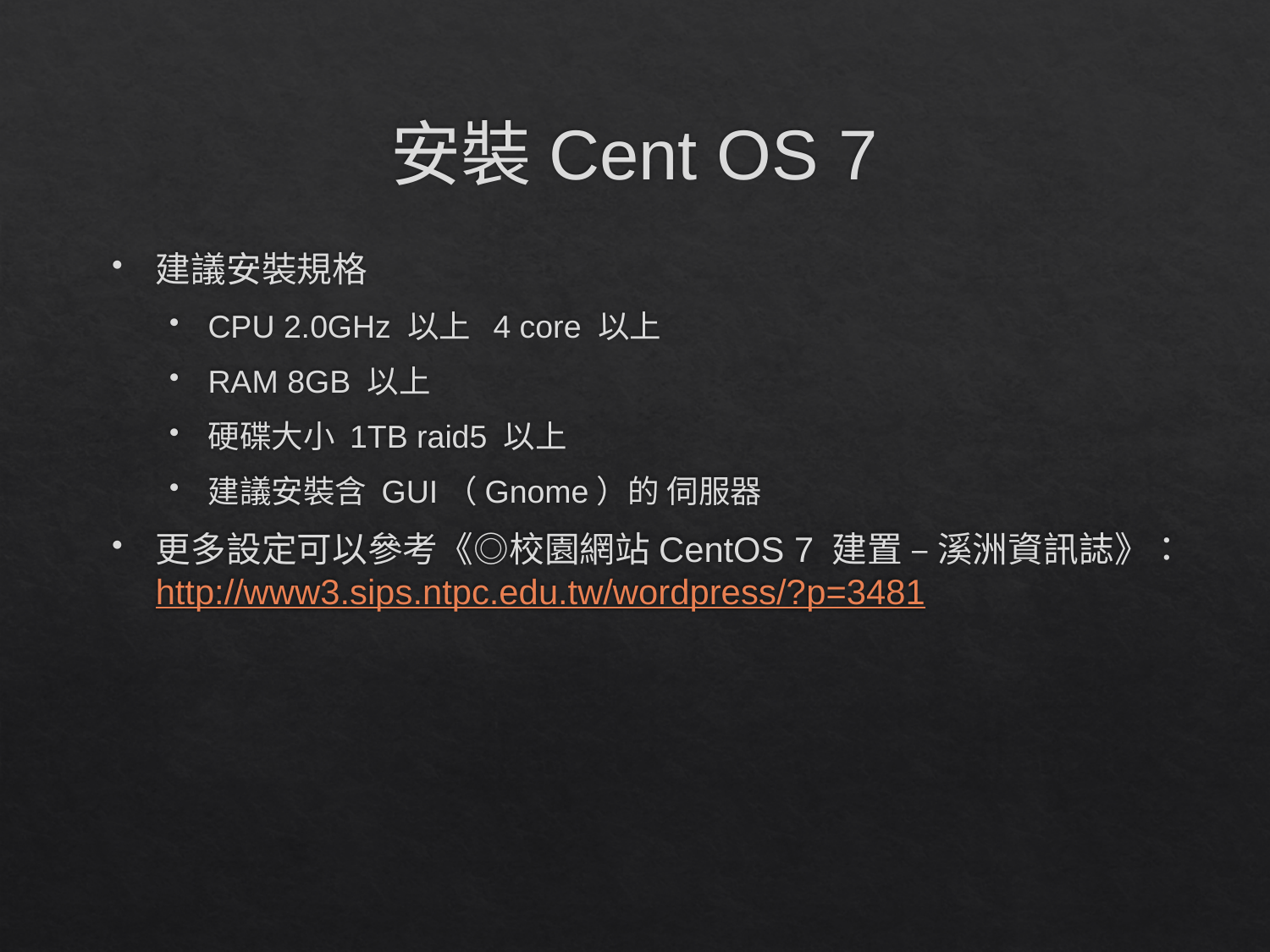

# 安裝Cent OS 7
建議安裝規格
CPU 2.0GHz 以上  4 core 以上
RAM 8GB 以上
硬碟大小 1TB raid5 以上
建議安裝含 GUI（Gnome）的 伺服器
更多設定可以參考《◎校園網站CentOS 7 建置 – 溪洲資訊誌》：http://www3.sips.ntpc.edu.tw/wordpress/?p=3481